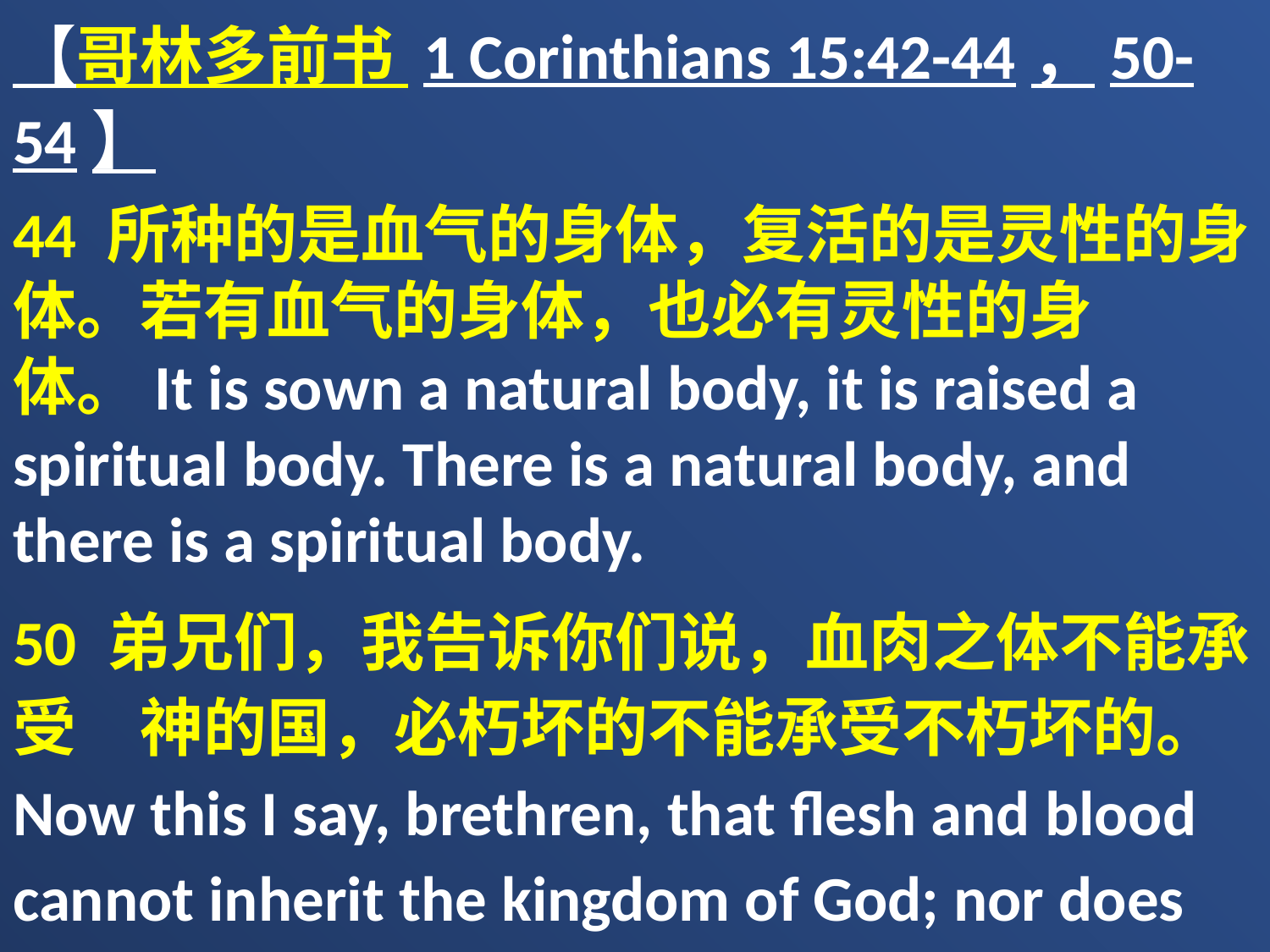

【哥林多前书 1 Corinthians 15:42-44，50-54】
44 所种的是血气的身体，复活的是灵性的身体。若有血气的身体，也必有灵性的身体。It is sown a natural body, it is raised a spiritual body. There is a natural body, and there is a spiritual body.
50 弟兄们，我告诉你们说，血肉之体不能承受　神的国，必朽坏的不能承受不朽坏的。Now this I say, brethren, that flesh and blood cannot inherit the kingdom of God; nor does corruption inherit incorruption.